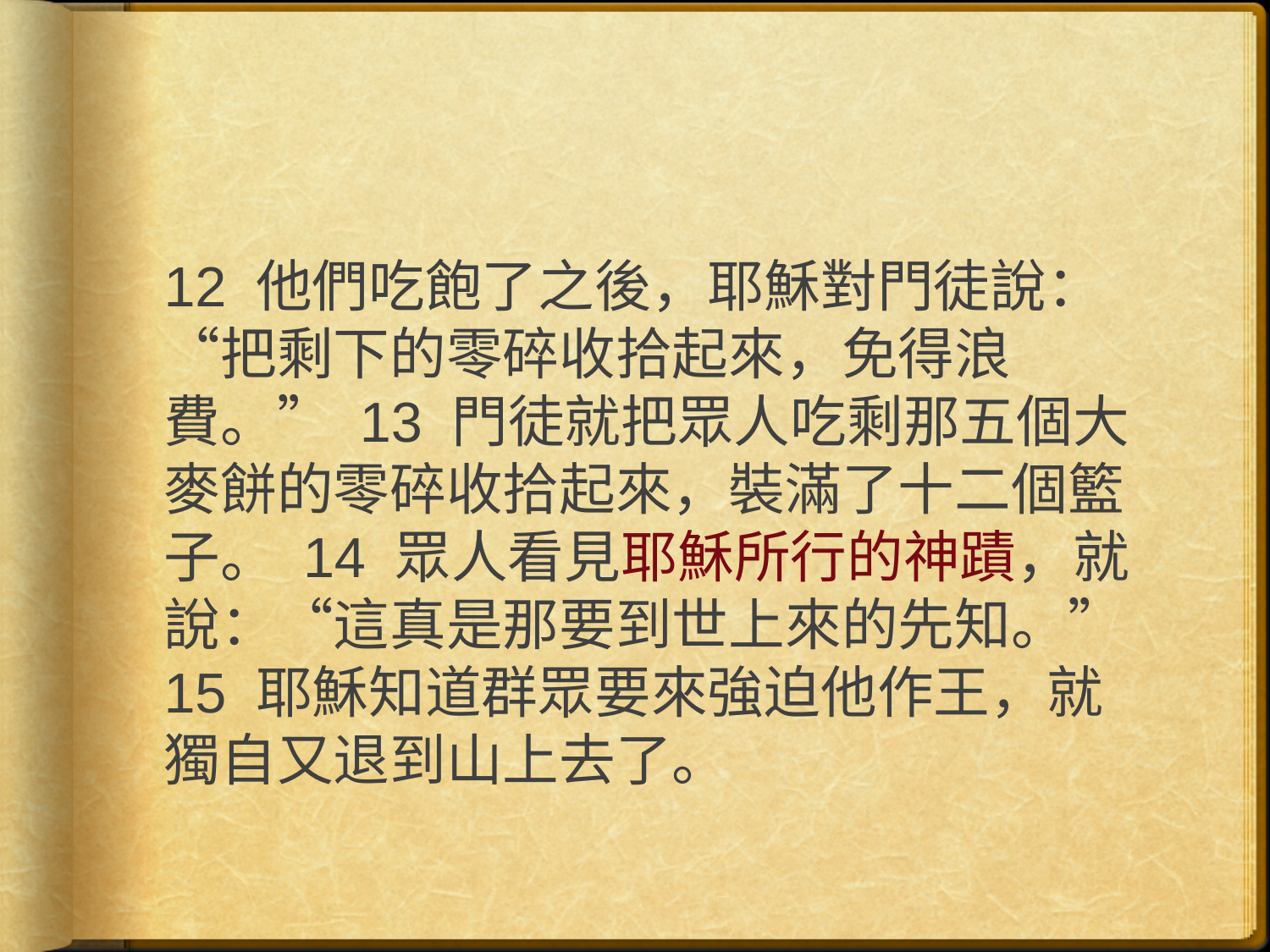

#

12 他們吃飽了之後，耶穌對門徒說：“把剩下的零碎收拾起來，免得浪費。” 13 門徒就把眾人吃剩那五個大麥餅的零碎收拾起來，裝滿了十二個籃子。 14 眾人看見耶穌所行的神蹟，就說：“這真是那要到世上來的先知。” 15 耶穌知道群眾要來強迫他作王，就獨自又退到山上去了。